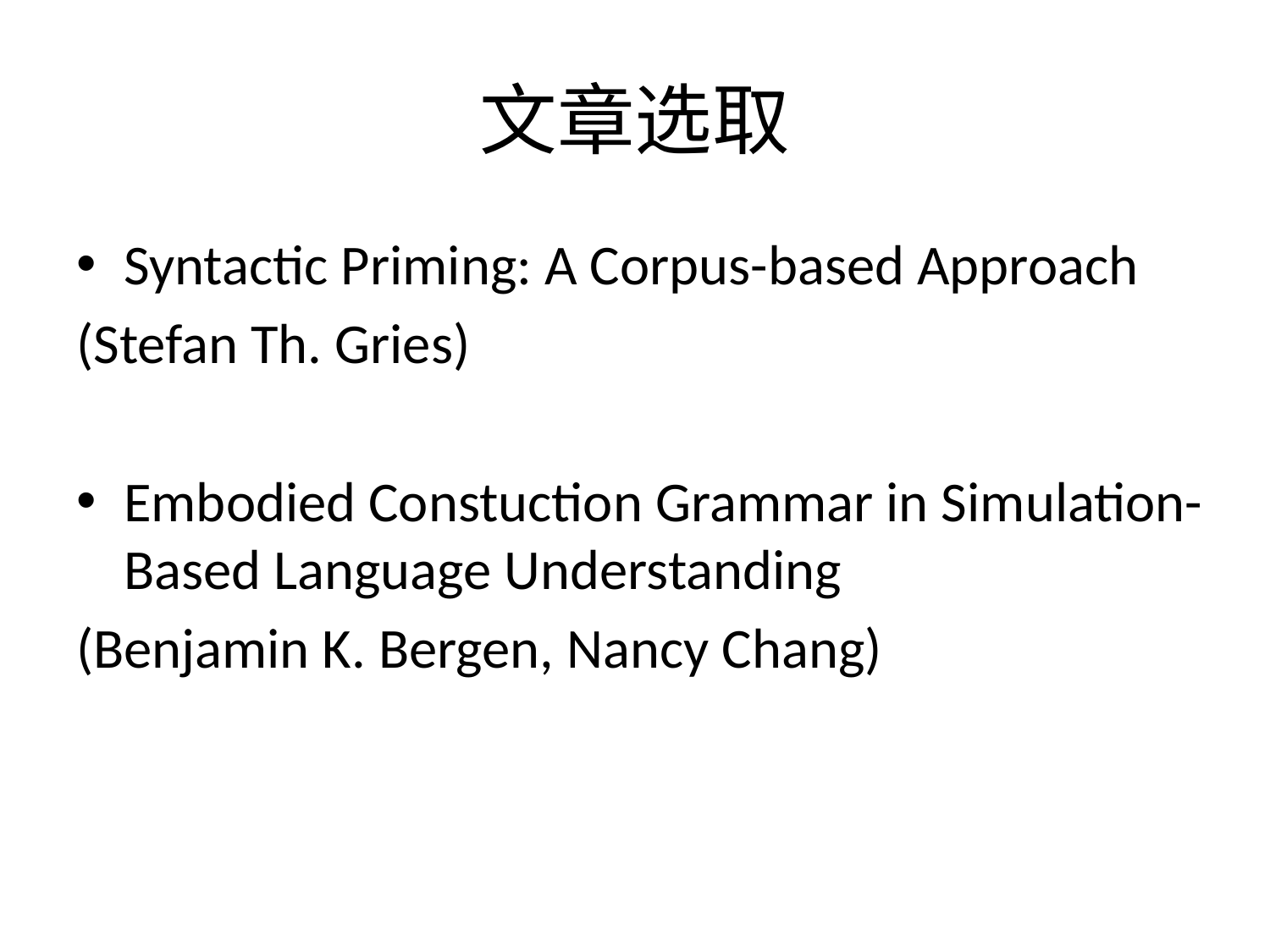

# 文章选取
Syntactic Priming: A Corpus-based Approach
(Stefan Th. Gries)

Embodied Constuction Grammar in Simulation- Based Language Understanding
(Benjamin K. Bergen, Nancy Chang)